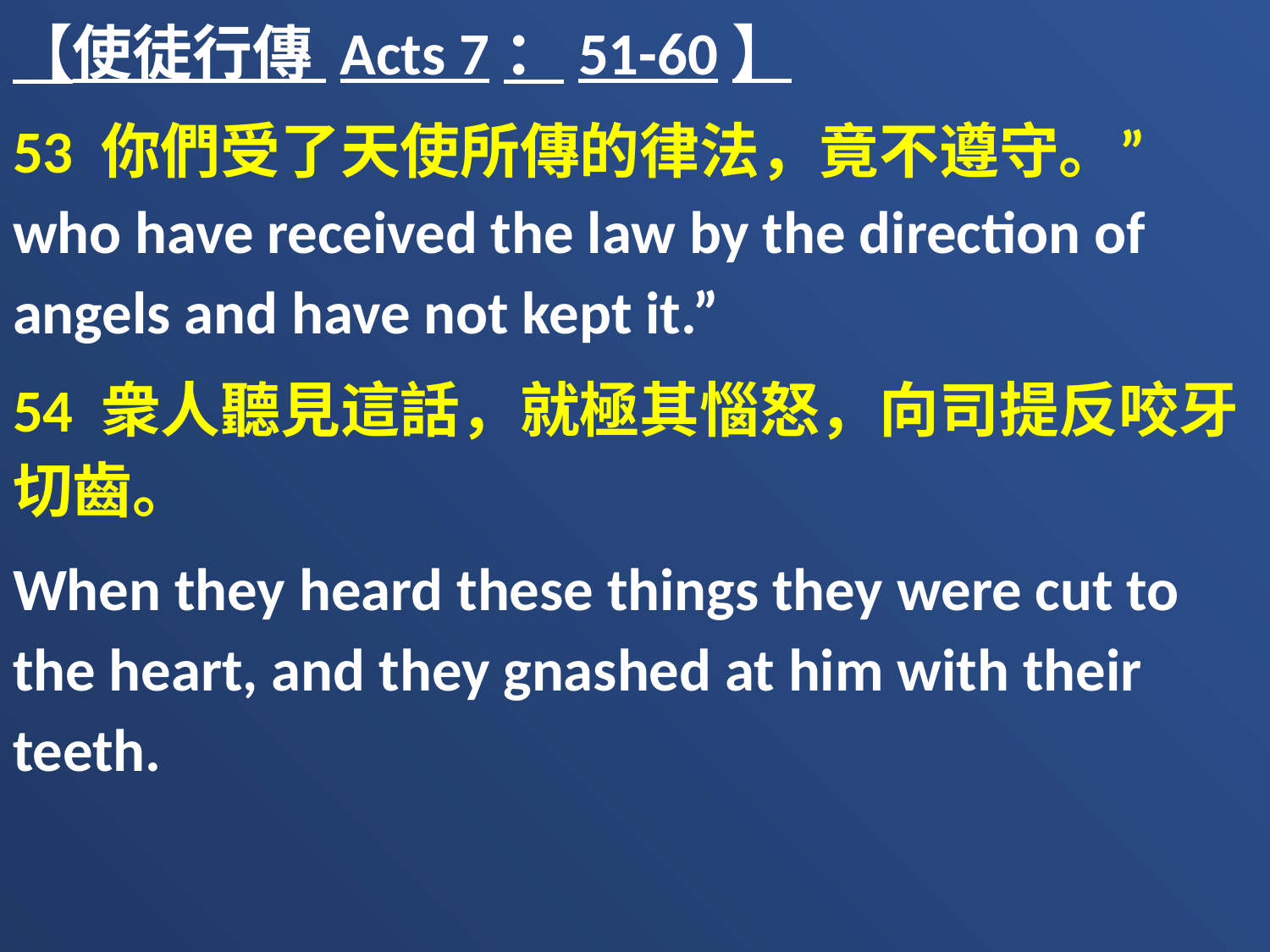

【使徒行傳 Acts 7：51-60】
53 你們受了天使所傳的律法，竟不遵守。” who have received the law by the direction of angels and have not kept it.”
54 衆人聽見這話，就極其惱怒，向司提反咬牙切齒。
When they heard these things they were cut to the heart, and they gnashed at him with their teeth.